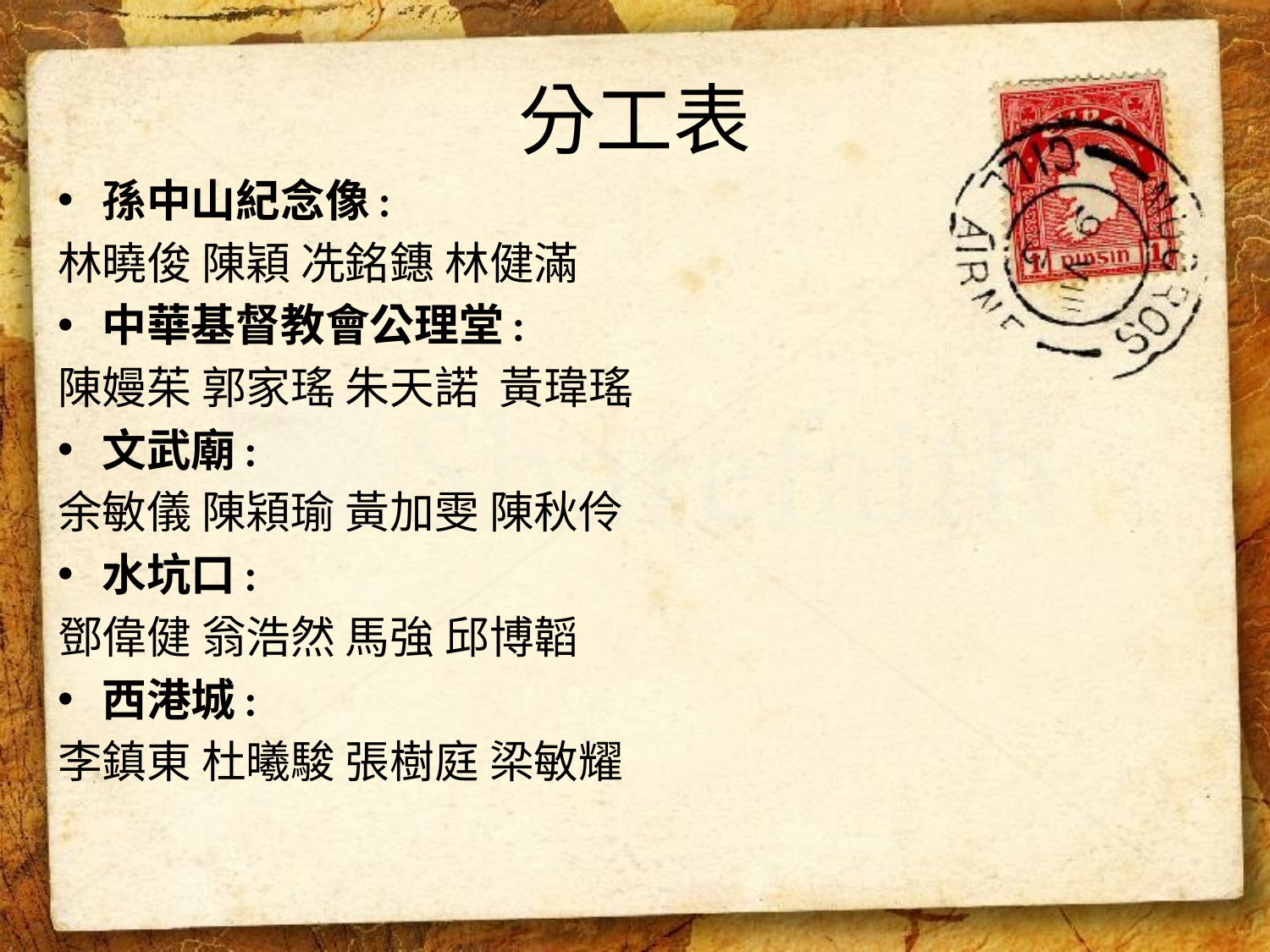

# 分工表
孫中山紀念像:
林曉俊 陳穎 冼銘鏸 林健滿
中華基督教會公理堂:
陳嫚茱 郭家瑤 朱天諾  黃瑋瑤
文武廟:
余敏儀 陳㯋瑜 黃加雯 陳秋伶
水坑口:
鄧偉健 翁浩然 馬強 邱博韜
西港城:
李鎮東 杜曦駿 張樹庭 梁敏耀